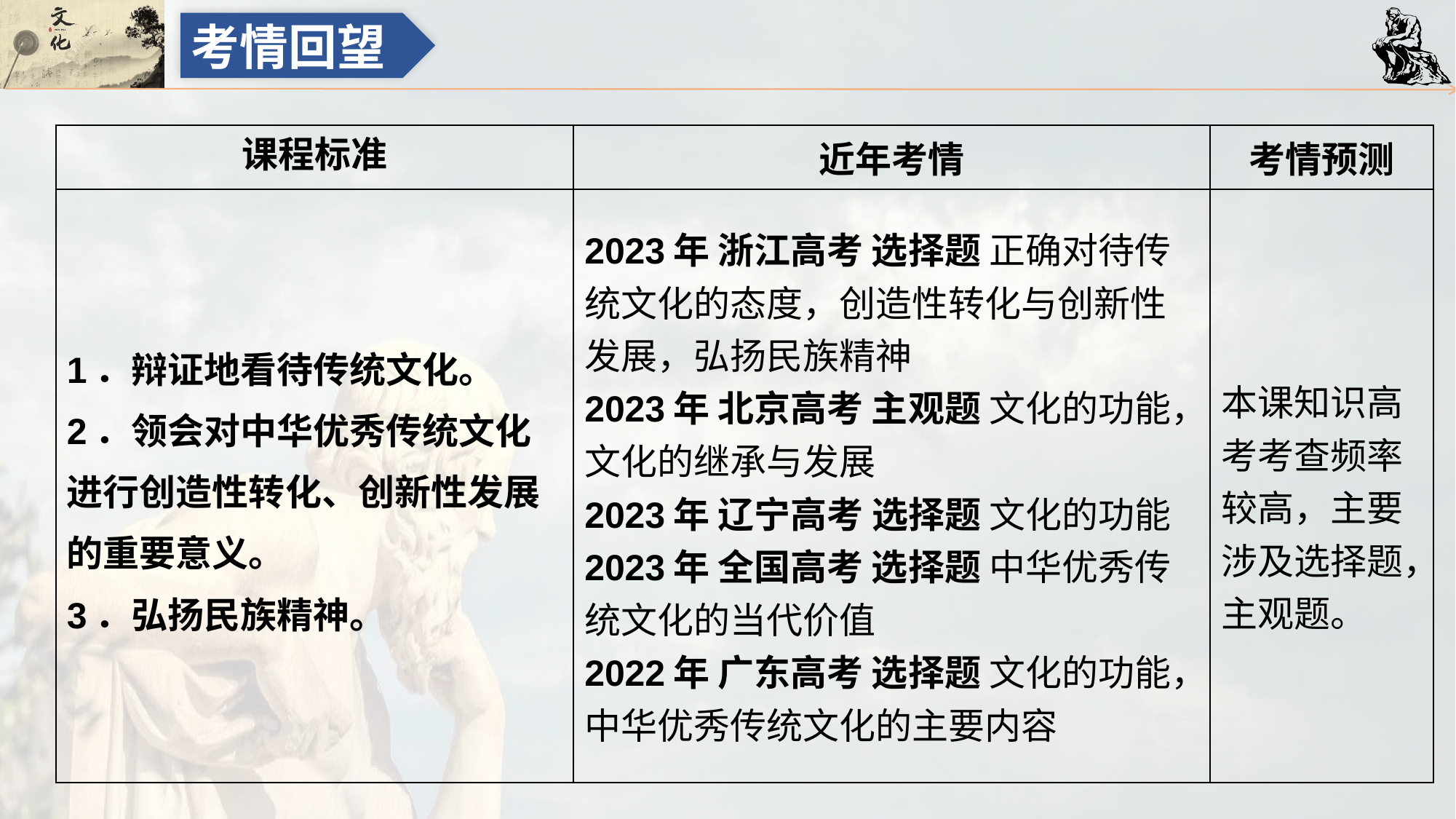

考情回望
| 课程标准 | 近年考情 | 考情预测 |
| --- | --- | --- |
| 1．辩证地看待传统文化。 2．领会对中华优秀传统文化进行创造性转化、创新性发展的重要意义。 3．弘扬民族精神。 | 2023年 浙江高考 选择题 正确对待传统文化的态度，创造性转化与创新性发展，弘扬民族精神 2023年 北京高考 主观题 文化的功能，文化的继承与发展 2023年 辽宁高考 选择题 文化的功能 2023年 全国高考 选择题 中华优秀传统文化的当代价值 2022年 广东高考 选择题 文化的功能，中华优秀传统文化的主要内容 | 本课知识高考考查频率较高，主要涉及选择题，主观题。 |